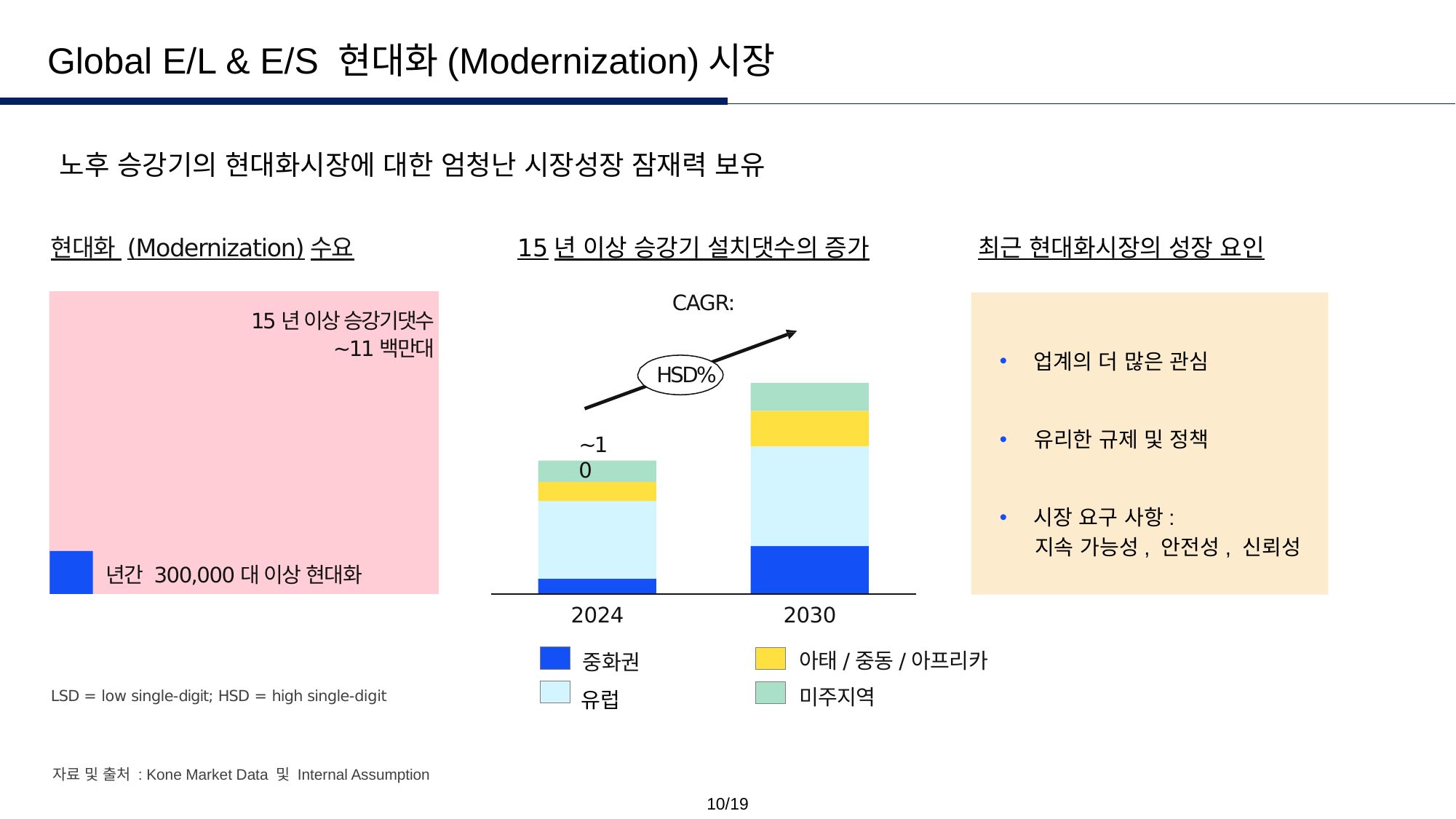

Global E/L & E/S 현대화(Modernization)시장
노후 승강기의 현대화시장에 대한 엄청난 시장성장 잠재력 보유
최근 현대화시장의 성장 요인
현대화 (Modernization)수요
15년 이상 승강기 설치댓수의 증가
CAGR:

15년 이상 승강기댓수
~11백만대

업계의 더 많은 관심

HSD%
유리한 규제 및 정책
~10
시장 요구 사항:
     지속 가능성, 안전성, 신뢰성

년간 300,000대 이상 현대화
2024
2030
아태/중동/아프리카
중화권

미주지역
유럽

LSD = low single-digit; HSD = high single-digit
자료 및 출처 : Kone Market Data 및 Internal Assumption
10/19